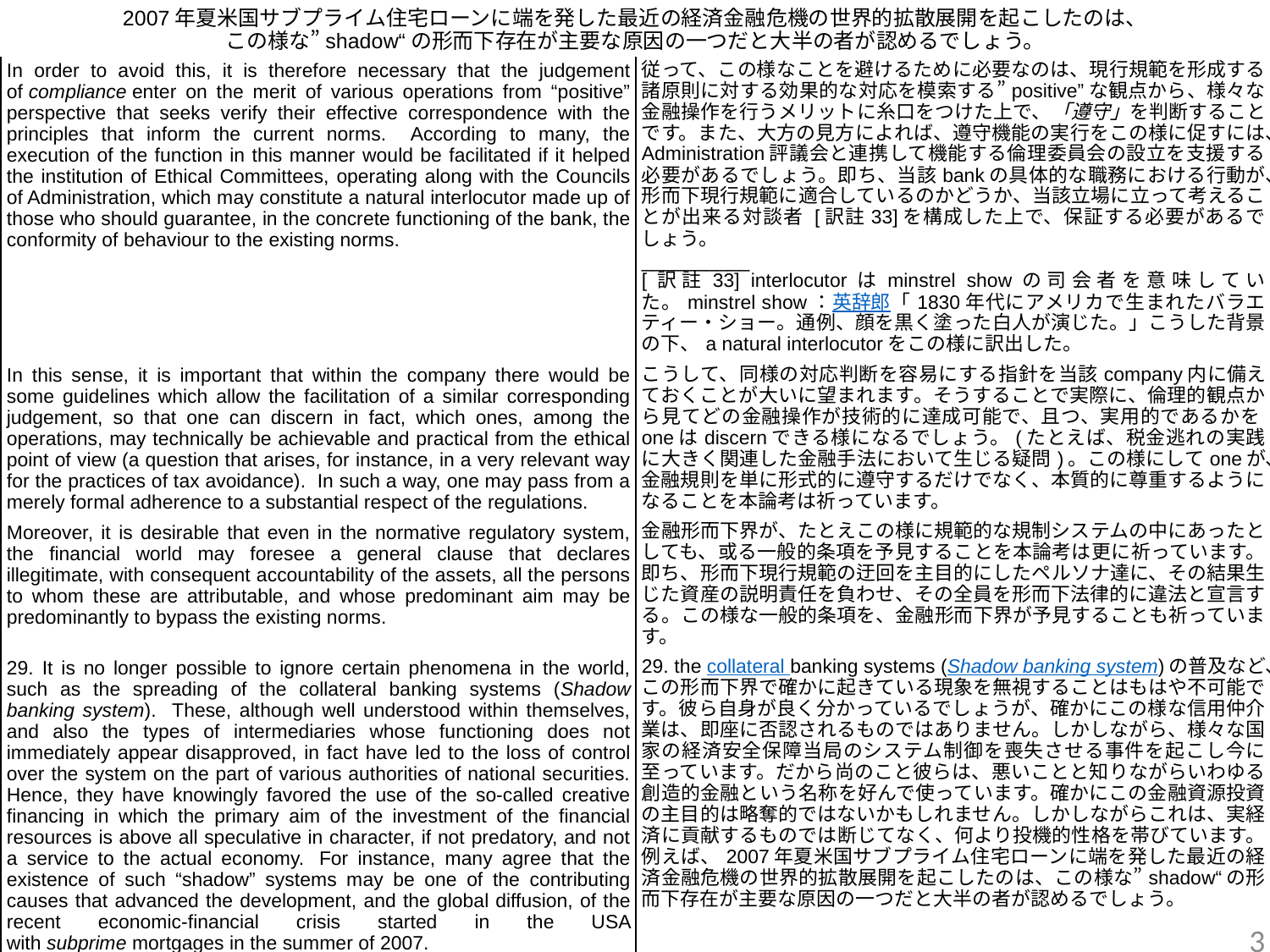

# 2007年夏米国サブプライム住宅ローンに端を発した最近の経済金融危機の世界的拡散展開を起こしたのは、この様な”shadow“の形而下存在が主要な原因の一つだと大半の者が認めるでしょう。
| In order to avoid this, it is therefore necessary that the judgement of compliance enter on the merit of various operations from “positive” perspective that seeks verify their effective correspondence with the principles that inform the current norms. According to many, the execution of the function in this manner would be facilitated if it helped the institution of Ethical Committees, operating along with the Councils of Administration, which may constitute a natural interlocutor made up of those who should guarantee, in the concrete functioning of the bank, the conformity of behaviour to the existing norms. | 従って、この様なことを避けるために必要なのは、現行規範を形成する諸原則に対する効果的な対応を模索する”positive”な観点から、様々な金融操作を行うメリットに糸口をつけた上で、「遵守」を判断することです。また、大方の見方によれば、遵守機能の実行をこの様に促すには、Administration評議会と連携して機能する倫理委員会の設立を支援する必要があるでしょう。即ち、当該bankの具体的な職務における行動が、形而下現行規範に適合しているのかどうか、当該立場に立って考えることが出来る対談者 [訳註33]を構成した上で、保証する必要があるでしょう。 \_\_\_\_\_\_\_\_\_\_ [訳註33] interlocutorはminstrel showの司会者を意味していた。minstrel show：英辞郎「1830年代にアメリカで生まれたバラエティー・ショー。通例、顔を黒く塗った白人が演じた。」こうした背景の下、a natural interlocutorをこの様に訳出した。 |
| --- | --- |
| In this sense, it is important that within the company there would be some guidelines which allow the facilitation of a similar corresponding judgement, so that one can discern in fact, which ones, among the operations, may technically be achievable and practical from the ethical point of view (a question that arises, for instance, in a very relevant way for the practices of tax avoidance). In such a way, one may pass from a merely formal adherence to a substantial respect of the regulations. | こうして、同様の対応判断を容易にする指針を当該company内に備えておくことが大いに望まれます。そうすることで実際に、倫理的観点から見てどの金融操作が技術的に達成可能で、且つ、実用的であるかをoneはdiscernできる様になるでしょう。(たとえば、税金逃れの実践に大きく関連した金融手法において生じる疑問)。この様にしてoneが、金融規則を単に形式的に遵守するだけでなく、本質的に尊重するようになることを本論考は祈っています。 |
| Moreover, it is desirable that even in the normative regulatory system, the financial world may foresee a general clause that declares illegitimate, with consequent accountability of the assets, all the persons to whom these are attributable, and whose predominant aim may be predominantly to bypass the existing norms. | 金融形而下界が、たとえこの様に規範的な規制システムの中にあったとしても、或る一般的条項を予見することを本論考は更に祈っています。即ち、形而下現行規範の迂回を主目的にしたペルソナ達に、その結果生じた資産の説明責任を負わせ、その全員を形而下法律的に違法と宣言する。この様な一般的条項を、金融形而下界が予見することも祈っています。 |
| 29. It is no longer possible to ignore certain phenomena in the world, such as the spreading of the collateral banking systems (Shadow banking system). These, although well understood within themselves, and also the types of intermediaries whose functioning does not immediately appear disapproved, in fact have led to the loss of control over the system on the part of various authorities of national securities. Hence, they have knowingly favored the use of the so-called creative financing in which the primary aim of the investment of the financial resources is above all speculative in character, if not predatory, and not a service to the actual economy.  For instance, many agree that the existence of such “shadow” systems may be one of the contributing causes that advanced the development, and the global diffusion, of the recent economic-financial crisis started in the USA with subprime mortgages in the summer of 2007. | 29. the collateral banking systems (Shadow banking system)の普及など、この形而下界で確かに起きている現象を無視することはもはや不可能です。彼ら自身が良く分かっているでしょうが、確かにこの様な信用仲介業は、即座に否認されるものではありません。しかしながら、様々な国家の経済安全保障当局のシステム制御を喪失させる事件を起こし今に至っています。だから尚のこと彼らは、悪いことと知りながらいわゆる創造的金融という名称を好んで使っています。確かにこの金融資源投資の主目的は略奪的ではないかもしれません。しかしながらこれは、実経済に貢献するものでは断じてなく、何より投機的性格を帯びています。例えば、2007年夏米国サブプライム住宅ローンに端を発した最近の経済金融危機の世界的拡散展開を起こしたのは、この様な”shadow“の形而下存在が主要な原因の一つだと大半の者が認めるでしょう。 |
3